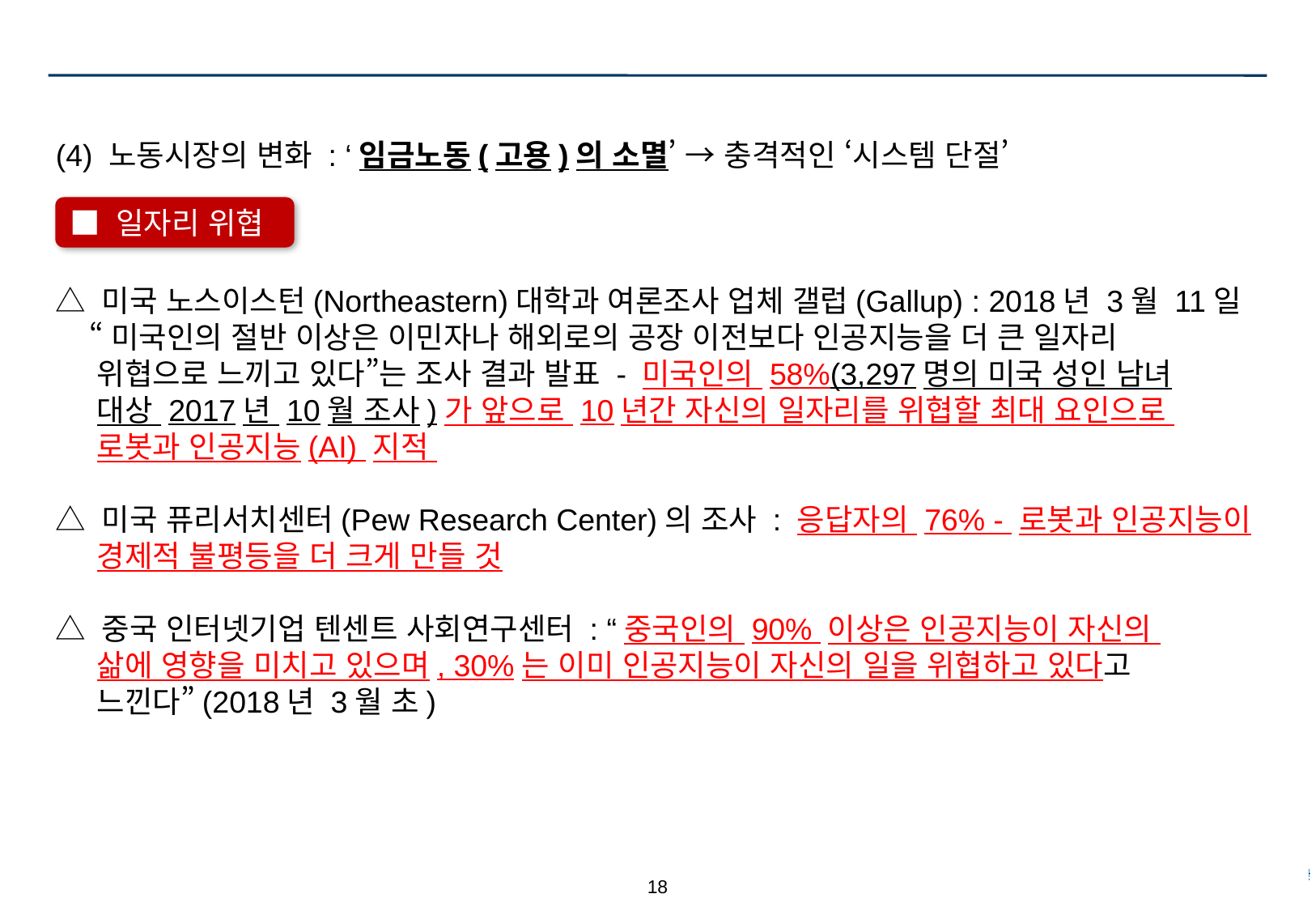

(4) 노동시장의 변화 : ‘임금노동(고용)의 소멸’ → 충격적인 ‘시스템 단절’

△ 미국 노스이스턴(Northeastern)대학과 여론조사 업체 갤럽(Gallup) : 2018년 3월 11일
    “미국인의 절반 이상은 이민자나 해외로의 공장 이전보다 인공지능을 더 큰 일자리
    위협으로 느끼고 있다”는 조사 결과 발표 - 미국인의 58%(3,297명의 미국 성인 남녀
    대상 2017년 10월 조사)가 앞으로 10년간 자신의 일자리를 위협할 최대 요인으로
    로봇과 인공지능(AI) 지적

△ 미국 퓨리서치센터(Pew Research Center)의 조사 : 응답자의 76% - 로봇과 인공지능이
    경제적 불평등을 더 크게 만들 것

△ 중국 인터넷기업 텐센트 사회연구센터 : “중국인의 90% 이상은 인공지능이 자신의
    삶에 영향을 미치고 있으며, 30%는 이미 인공지능이 자신의 일을 위협하고 있다고
    느낀다”(2018년 3월 초)
■ 일자리 위협